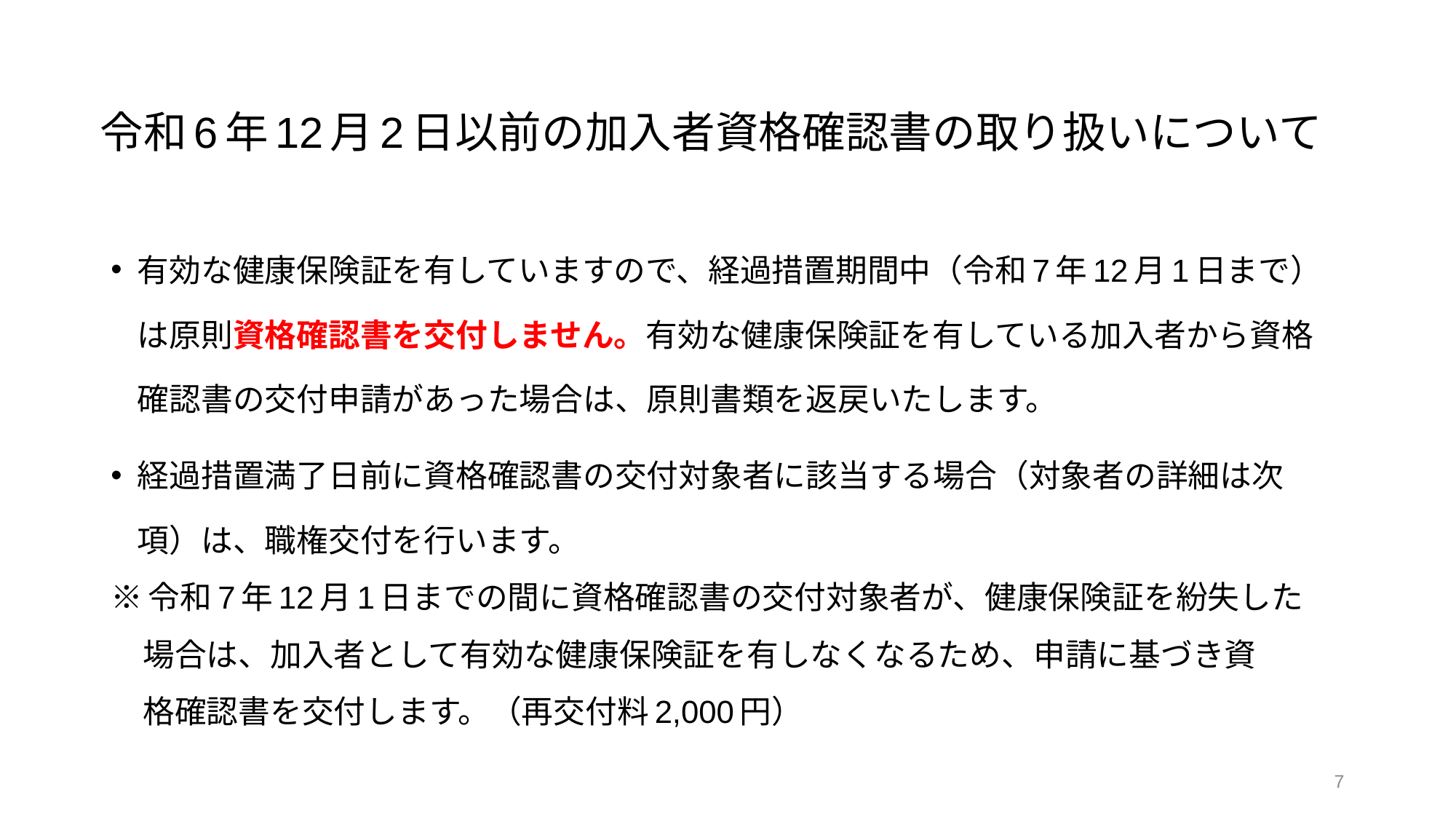

# 令和6年12月2日以前の加入者資格確認書の取り扱いについて
有効な健康保険証を有していますので、経過措置期間中（令和7年12月1日まで）は原則資格確認書を交付しません。有効な健康保険証を有している加入者から資格確認書の交付申請があった場合は、原則書類を返戻いたします。
経過措置満了日前に資格確認書の交付対象者に該当する場合（対象者の詳細は次項）は、職権交付を行います。
※令和7年12月1日までの間に資格確認書の交付対象者が、健康保険証を紛失した
　場合は、加入者として有効な健康保険証を有しなくなるため、申請に基づき資
　格確認書を交付します。（再交付料2,000円）

7